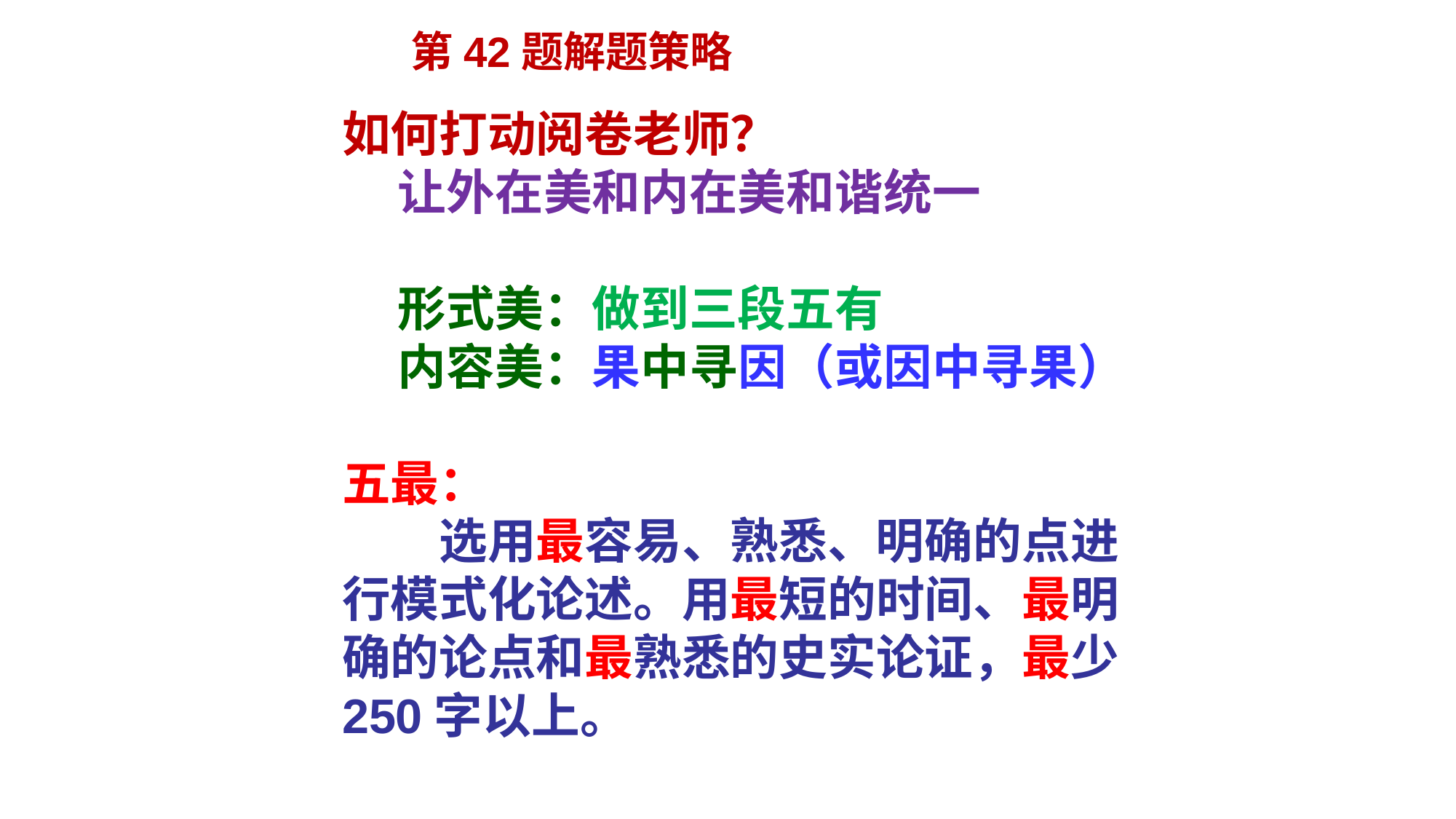

第42题解题策略
如何打动阅卷老师？
    让外在美和内在美和谐统一

    形式美：做到三段五有
    内容美：果中寻因（或因中寻果）

五最：
　　选用最容易、熟悉、明确的点进
行模式化论述。用最短的时间、最明
确的论点和最熟悉的史实论证，最少
250字以上。